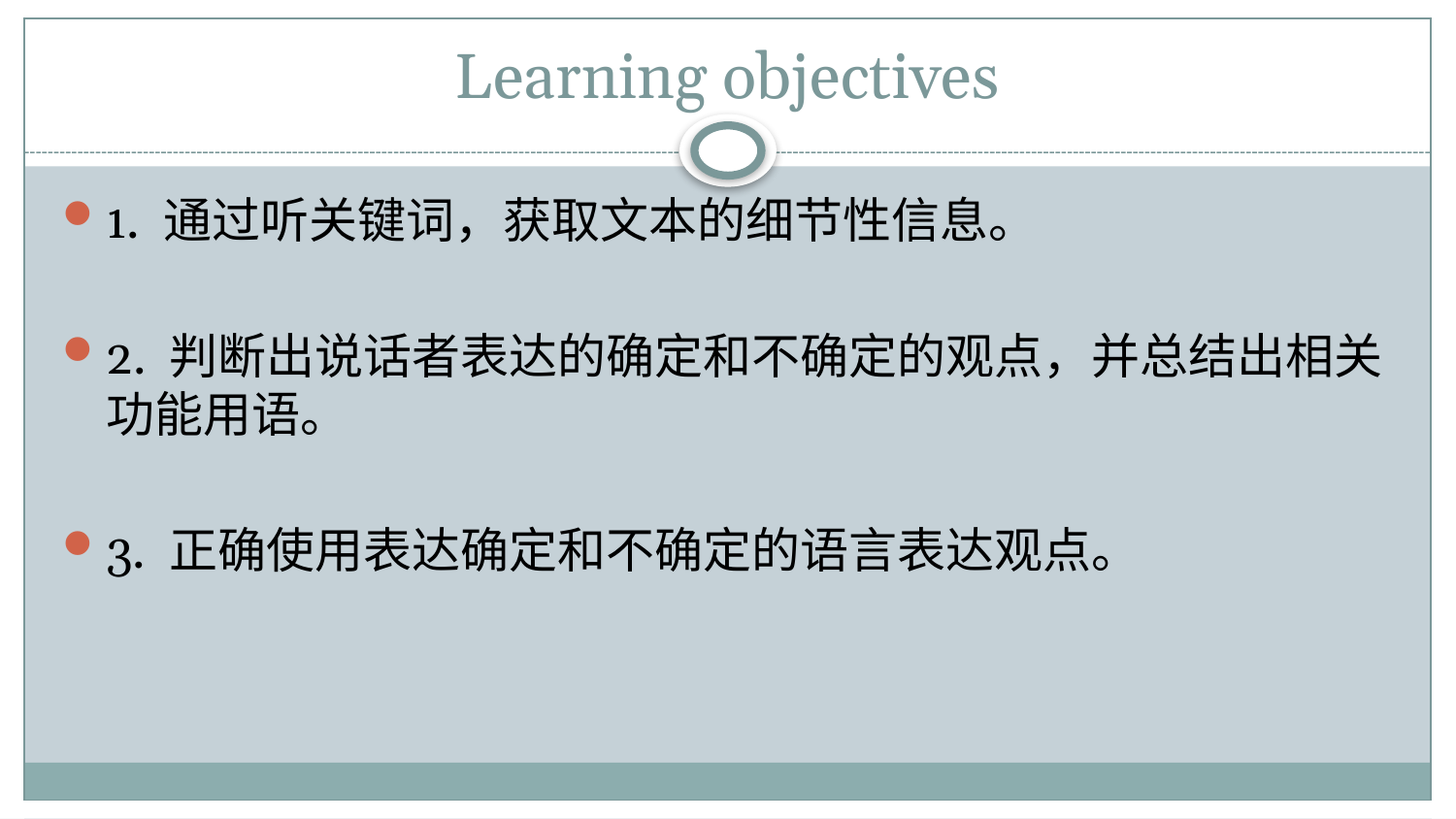

# Learning objectives
1. 通过听关键词，获取文本的细节性信息。

2. 判断出说话者表达的确定和不确定的观点，并总结出相关功能用语。

3. 正确使用表达确定和不确定的语言表达观点。